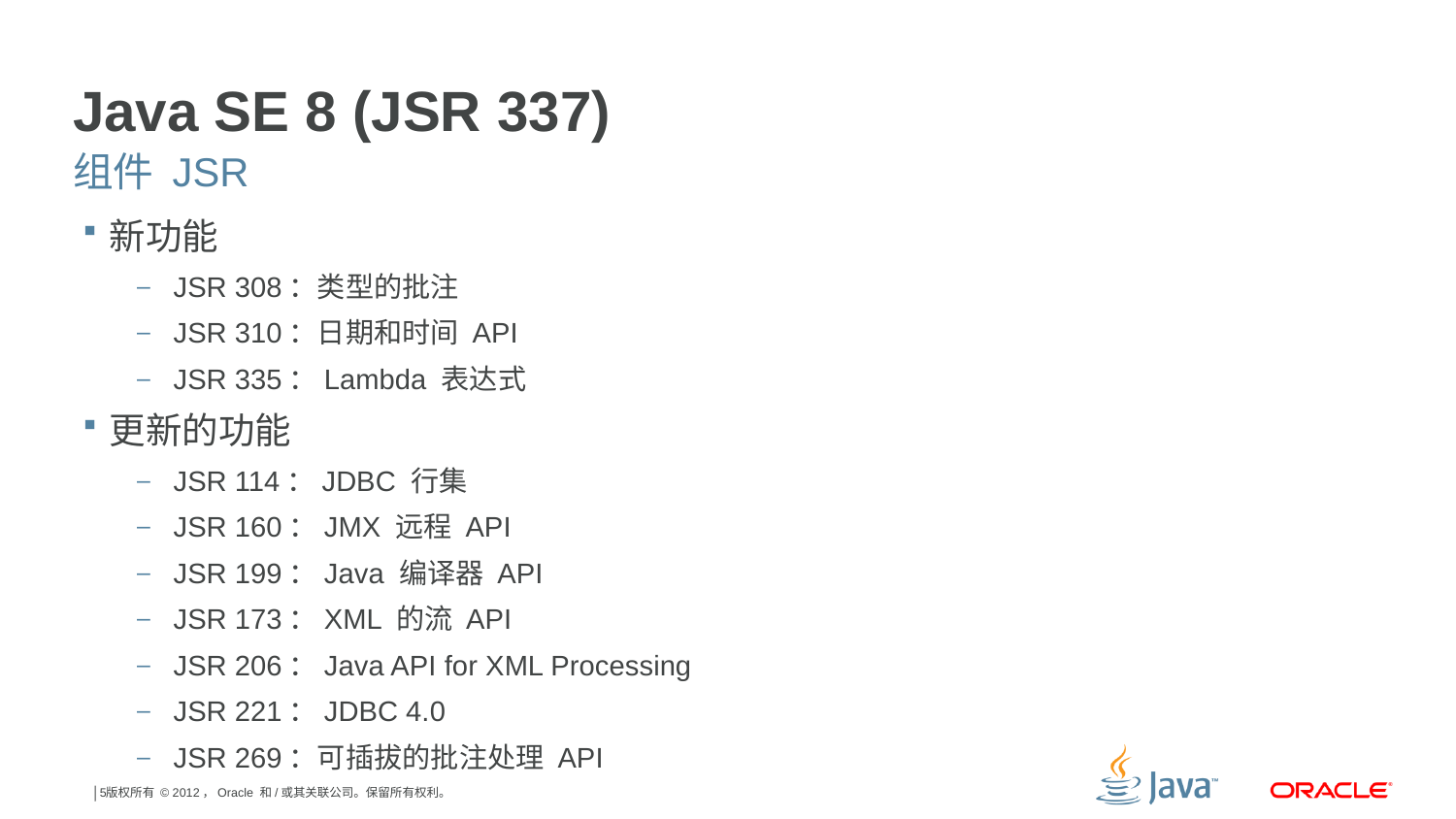

# Java SE 8 (JSR 337)
组件 JSR
新功能
JSR 308：类型的批注
JSR 310：日期和时间 API
JSR 335：Lambda 表达式
更新的功能
JSR 114：JDBC 行集
JSR 160：JMX 远程 API
JSR 199：Java 编译器 API
JSR 173：XML 的流 API
JSR 206：Java API for XML Processing
JSR 221：JDBC 4.0
JSR 269：可插拔的批注处理 API